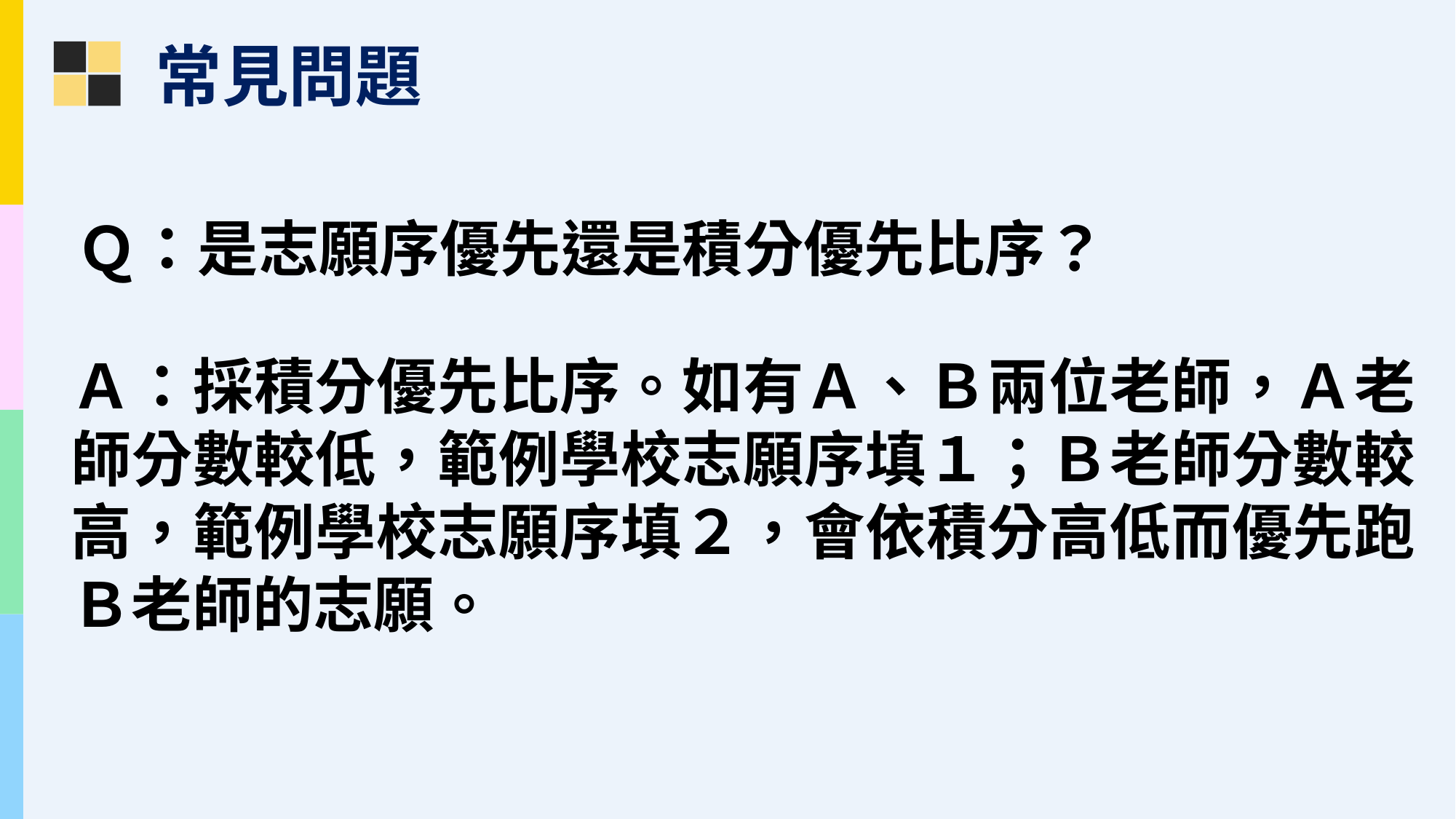

常見問題

Ｑ：是志願序優先還是積分優先比序？
Ａ：採積分優先比序。如有Ａ、Ｂ兩位老師，Ａ老師分數較低，範例學校志願序填１；Ｂ老師分數較高，範例學校志願序填２，會依積分高低而優先跑Ｂ老師的志願。